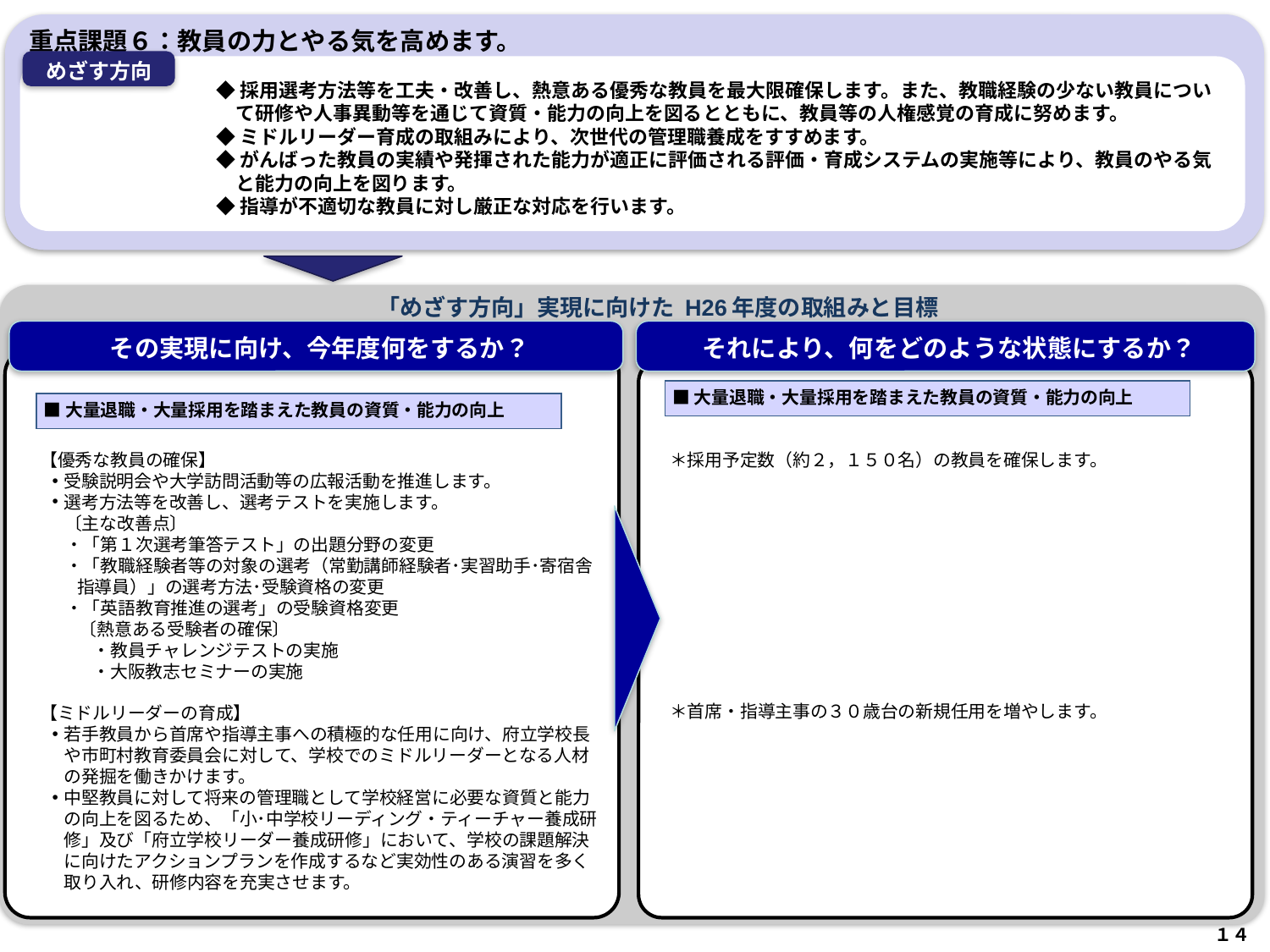

重点課題６：教員の力とやる気を高めます。
めざす方向

◆採用選考方法等を工夫・改善し、熱意ある優秀な教員を最大限確保します。また、教職経験の少ない教員につい
　て研修や人事異動等を通じて資質・能力の向上を図るとともに、教員等の人権感覚の育成に努めます。
◆ミドルリーダー育成の取組みにより、次世代の管理職養成をすすめます。
◆がんばった教員の実績や発揮された能力が適正に評価される評価・育成システムの実施等により、教員のやる気
　と能力の向上を図ります。
◆指導が不適切な教員に対し厳正な対応を行います。

　　 「めざす方向」実現に向けた H26年度の取組みと目標
その実現に向け、今年度何をするか？
それにより、何をどのような状態にするか？

■大量退職・大量採用を踏まえた教員の資質・能力の向上
■大量退職・大量採用を踏まえた教員の資質・能力の向上
【優秀な教員の確保】
受験説明会や大学訪問活動等の広報活動を推進します。
選考方法等を改善し、選考テストを実施します。
     〔主な改善点〕
・「第１次選考筆答テスト」の出題分野の変更
・「教職経験者等の対象の選考（常勤講師経験者･実習助手･寄宿舎指導員）」の選考方法･受験資格の変更
・「英語教育推進の選考」の受験資格変更
　　 〔熱意ある受験者の確保〕
　　　・教員チャレンジテストの実施
　　　・大阪教志セミナーの実施

【ミドルリーダーの育成】
若手教員から首席や指導主事への積極的な任用に向け、府立学校長や市町村教育委員会に対して、学校でのミドルリーダーとなる人材の発掘を働きかけます。
中堅教員に対して将来の管理職として学校経営に必要な資質と能力の向上を図るため、「小･中学校リーディング・ティーチャー養成研修」及び「府立学校リーダー養成研修」において、学校の課題解決に向けたアクションプランを作成するなど実効性のある演習を多く取り入れ、研修内容を充実させます。

＊採用予定数（約２，１５０名）の教員を確保します。

＊首席・指導主事の３０歳台の新規任用を増やします。

１０
１４